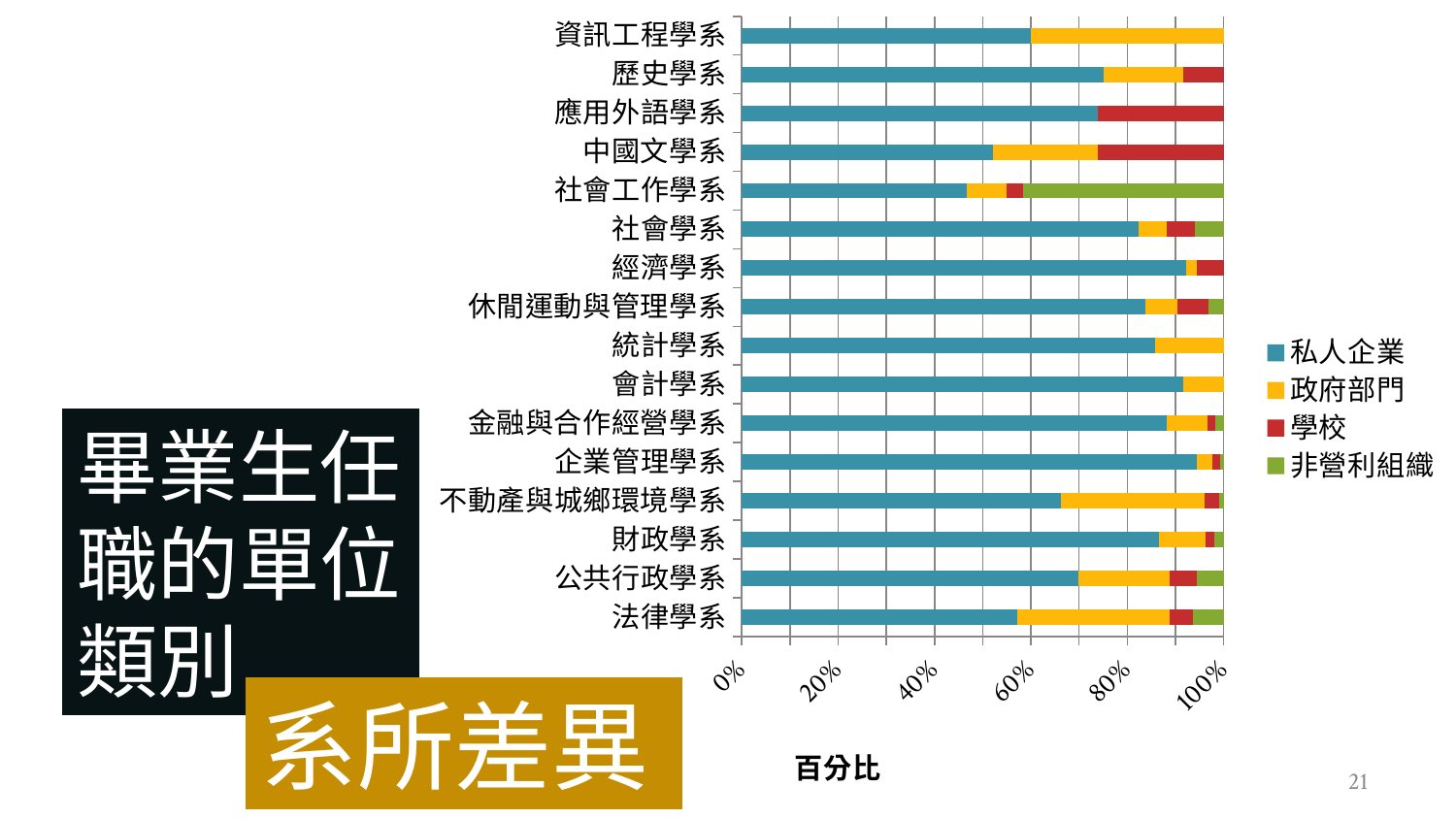

### Chart

| Category | 私人企業 | 政府部門 | 學校 | 非營利組織 |
|---|---|---|---|---|
| 法律學系 | 0.571 | 0.3170000000000009 | 0.048 | 0.063 |
| 公共行政學系 | 0.7000000000000006 | 0.18900000000000042 | 0.056 | 0.056 |
| 財政學系 | 0.8650000000000015 | 0.096 | 0.01900000000000005 | 0.01900000000000005 |
| 不動產與城鄉環境學系 | 0.663000000000002 | 0.2980000000000003 | 0.029 | 0.010000000000000005 |
| 企業管理學系 | 0.944 | 0.03200000000000004 | 0.01600000000000002 | 0.008000000000000023 |
| 金融與合作經營學系 | 0.881 | 0.085 | 0.017 | 0.017 |
| 會計學系 | 0.916 | 0.08400000000000005 | 0.0 | 0.0 |
| 統計學系 | 0.8570000000000007 | 0.14300000000000004 | 0.0 | 0.0 |
| 休閒運動與管理學系 | 0.8390000000000006 | 0.065 | 0.065 | 0.03200000000000004 |
| 經濟學系 | 0.921 | 0.022 | 0.056 | 0.0 |
| 社會學系 | 0.824 | 0.059000000000000136 | 0.059000000000000136 | 0.059000000000000136 |
| 社會工作學系 | 0.4670000000000001 | 0.08300000000000005 | 0.033 | 0.4170000000000003 |
| 中國文學系 | 0.522 | 0.2170000000000004 | 0.261 | 0.0 |
| 應用外語學系 | 0.7390000000000015 | 0.0 | 0.261 | 0.0 |
| 歷史學系 | 0.7500000000000017 | 0.167 | 0.08300000000000005 | 0.0 |
| 資訊工程學系 | 0.6000000000000006 | 0.4 | 0.0 | 0.0 |
畢業生任職的單位類別
系所差異
21